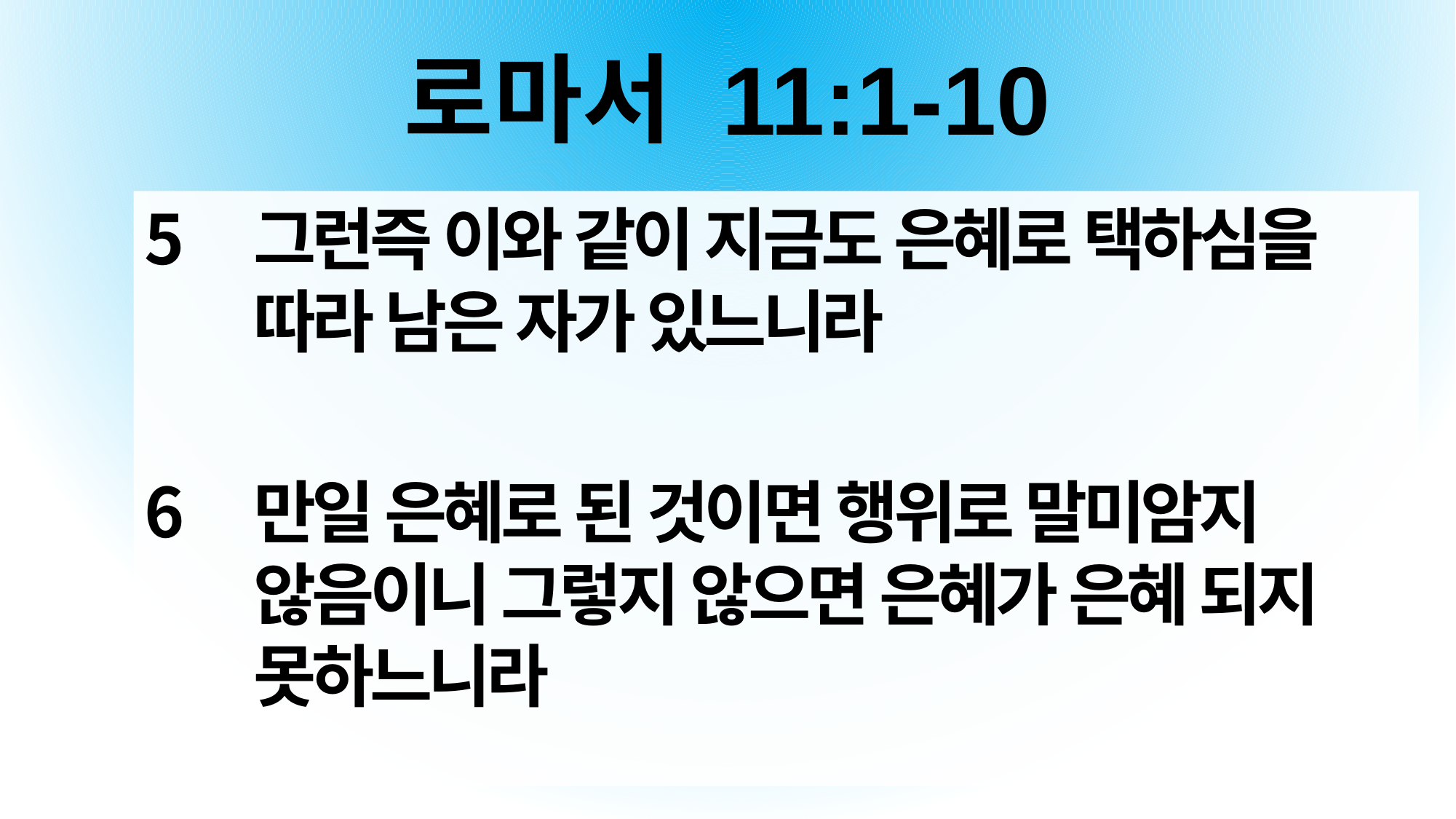

# 로마서 11:1-10
그런즉 이와 같이 지금도 은혜로 택하심을 따라 남은 자가 있느니라

만일 은혜로 된 것이면 행위로 말미암지 않음이니 그렇지 않으면 은혜가 은혜 되지 못하느니라